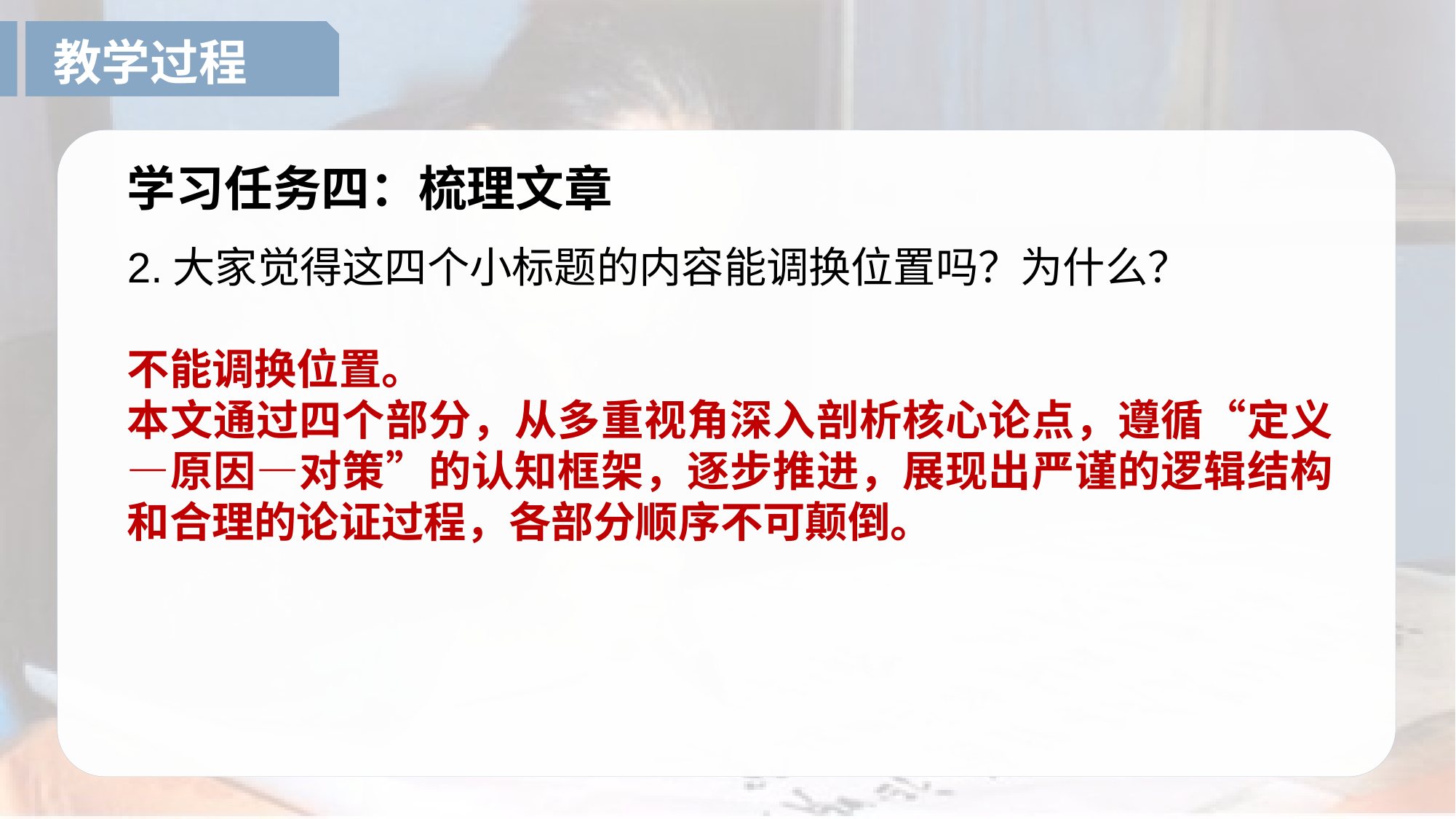

教学过程
# 学习任务四：梳理文章

2.大家觉得这四个小标题的内容能调换位置吗？为什么？

不能调换位置。
本文通过四个部分，从多重视角深入剖析核心论点，遵循“定义—原因—对策”的认知框架，逐步推进，展现出严谨的逻辑结构和合理的论证过程，各部分顺序不可颠倒。